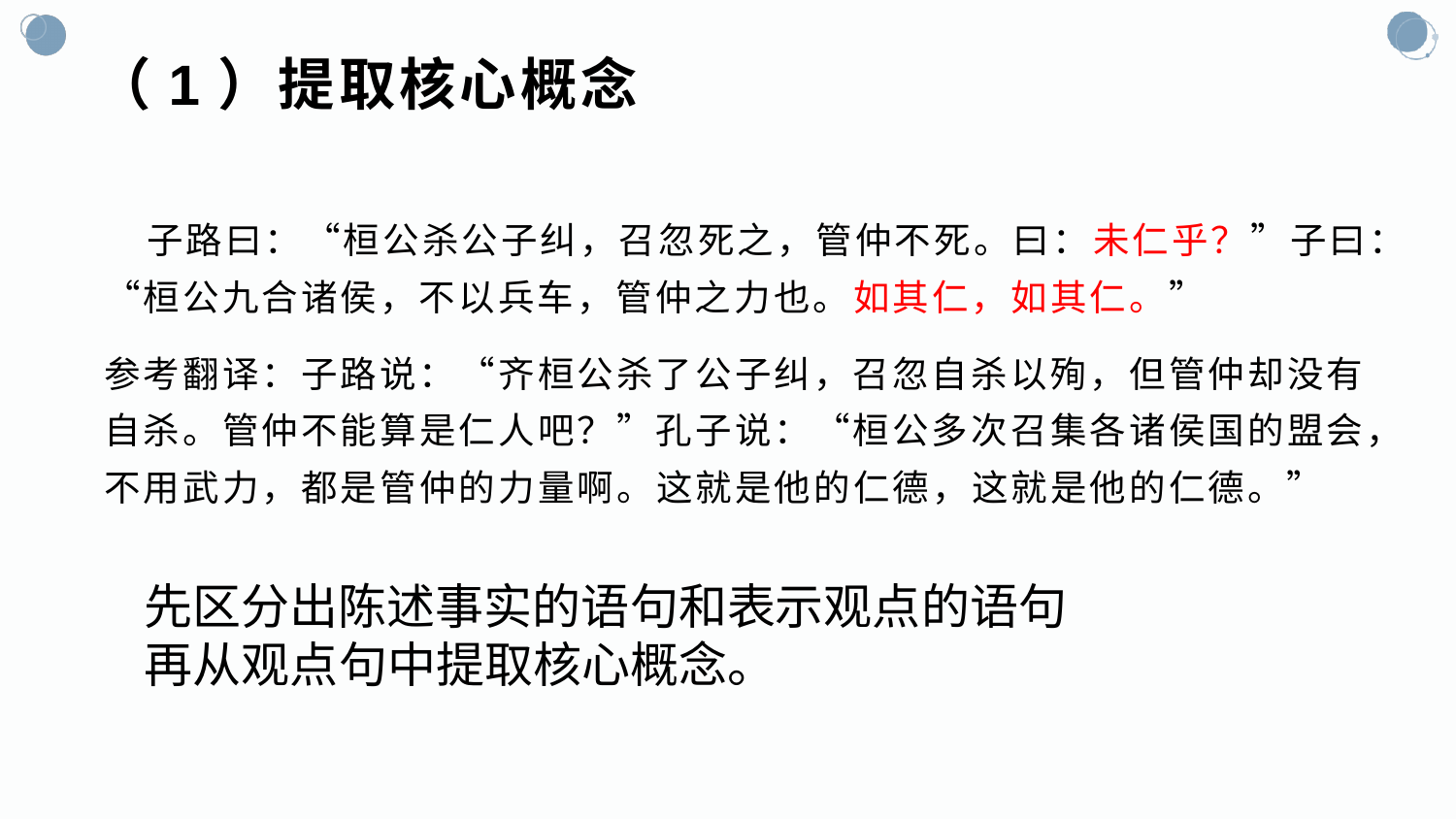

# （1）提取核心概念
   子路曰：“桓公杀公子纠，召忽死之，管仲不死。曰：未仁乎？”子曰：“桓公九合诸侯，不以兵车，管仲之力也。如其仁，如其仁。”
参考翻译：子路说：“齐桓公杀了公子纠，召忽自杀以殉，但管仲却没有自杀。管仲不能算是仁人吧？”孔子说：“桓公多次召集各诸侯国的盟会，不用武力，都是管仲的力量啊。这就是他的仁德，这就是他的仁德。”
先区分出陈述事实的语句和表示观点的语句
再从观点句中提取核心概念。